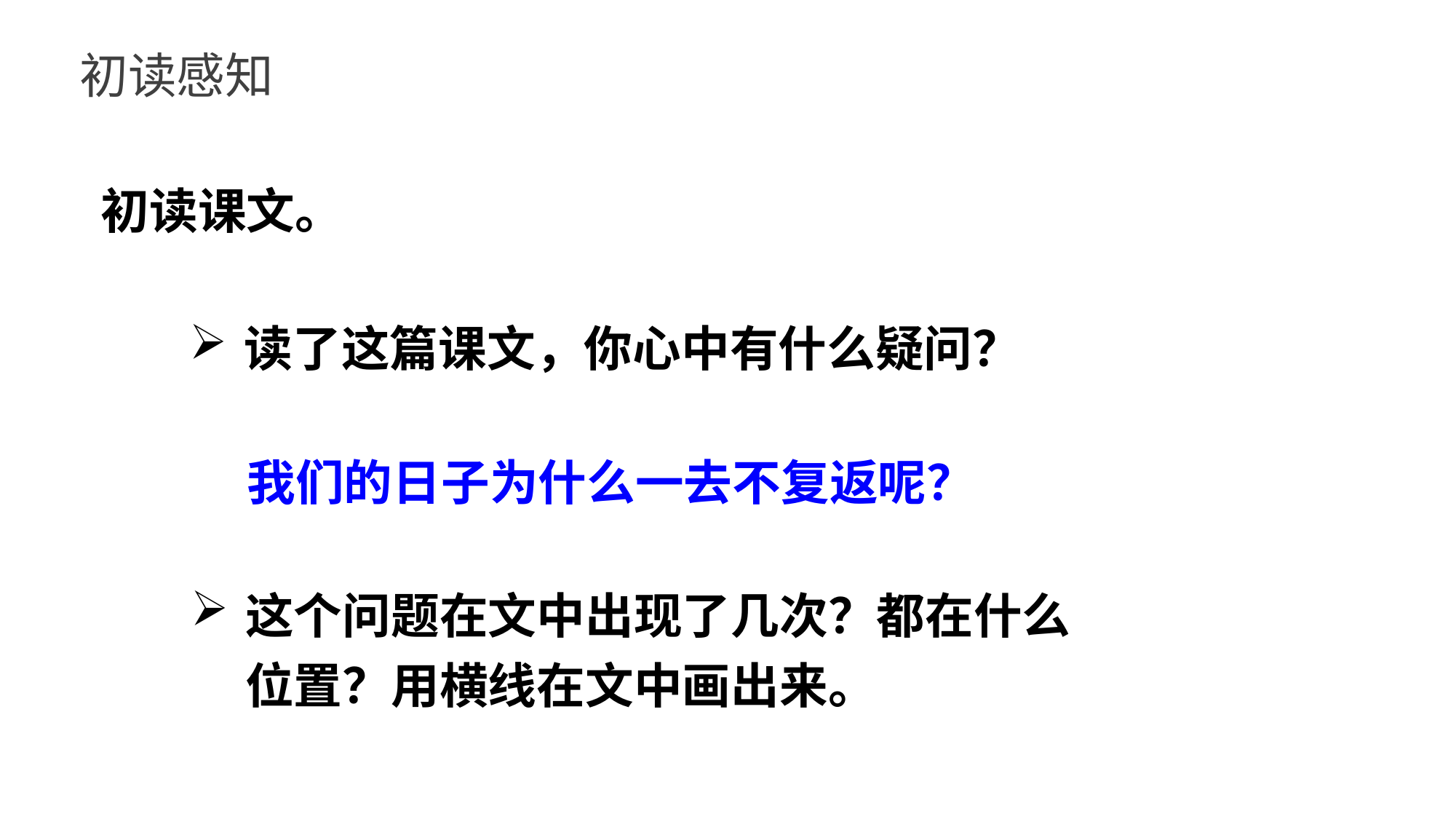

初读感知
初读课文。
读了这篇课文，你心中有什么疑问？
我们的日子为什么一去不复返呢？
这个问题在文中出现了几次？都在什么位置？用横线在文中画出来。